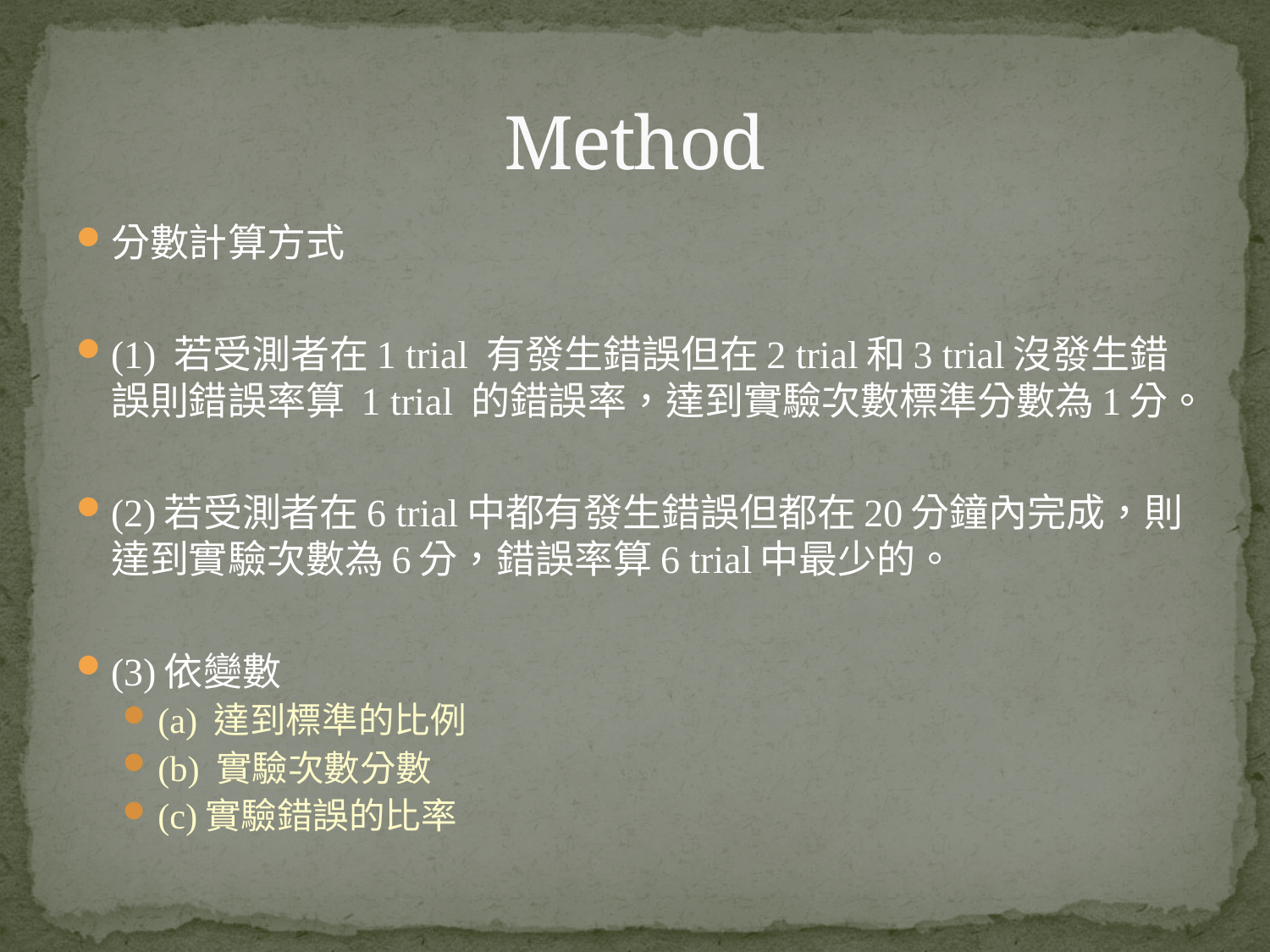

# Method
分數計算方式

(1) 若受測者在1 trial 有發生錯誤但在2 trial和3 trial沒發生錯誤則錯誤率算 1 trial 的錯誤率，達到實驗次數標準分數為1分。

(2)若受測者在6 trial中都有發生錯誤但都在20分鐘內完成，則達到實驗次數為6分，錯誤率算6 trial中最少的。

(3)依變數
(a) 達到標準的比例
(b) 實驗次數分數
(c)實驗錯誤的比率